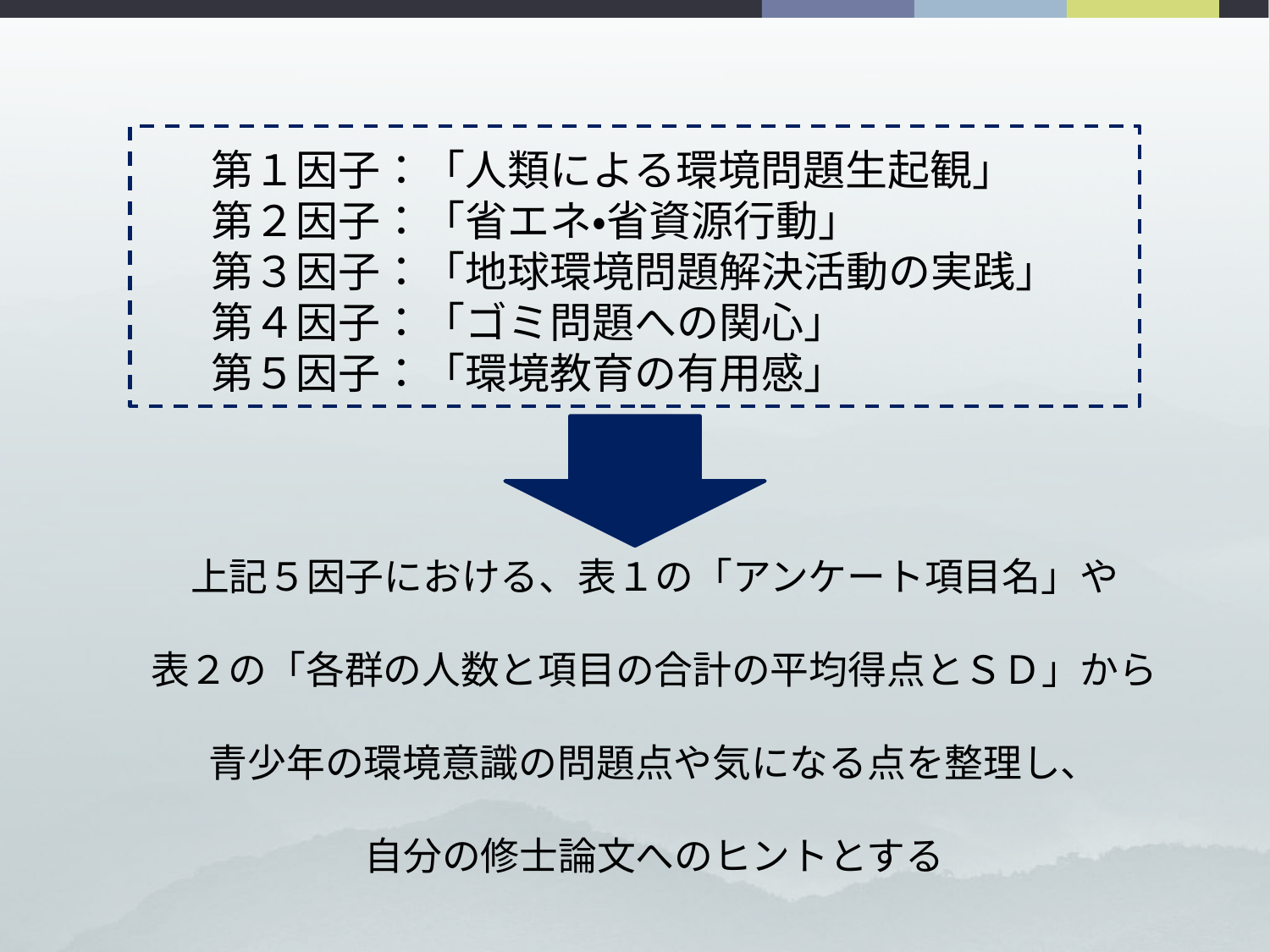

第１因子：「人類による環境問題生起観」
第２因子：「省エネ・省資源行動」
第３因子：「地球環境問題解決活動の実践」
第４因子：「ゴミ問題への関心」
第５因子：「環境教育の有用感」

上記５因子における、表１の「アンケート項目名」や

表２の「各群の人数と項目の合計の平均得点とＳＤ」から

青少年の環境意識の問題点や気になる点を整理し、

自分の修士論文へのヒントとする